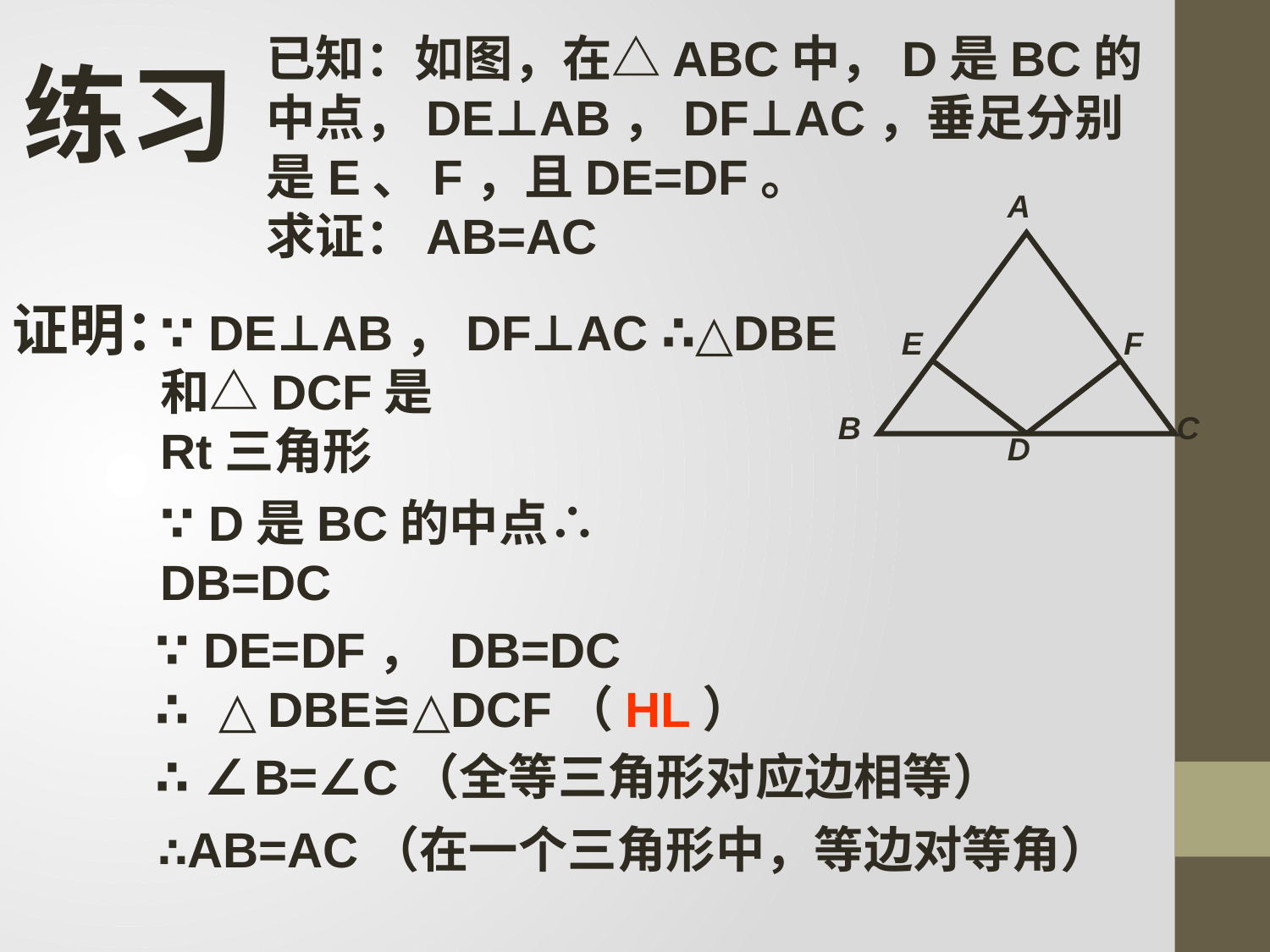

已知：如图，在△ABC中，D是BC的中点，DE⊥AB，DF⊥AC，垂足分别是E、F，且DE=DF。
求证：AB=AC
A

E
F

B
C
D
练习
证明：
∵ DE⊥AB，DF⊥AC ∴△DBE和△DCF是
Rt三角形
∵ D是BC的中点∴DB=DC
∵ DE=DF， DB=DC
∴ △DBE≌△DCF（HL）
∴∠B=∠C（全等三角形对应边相等）
∴AB=AC（在一个三角形中，等边对等角）